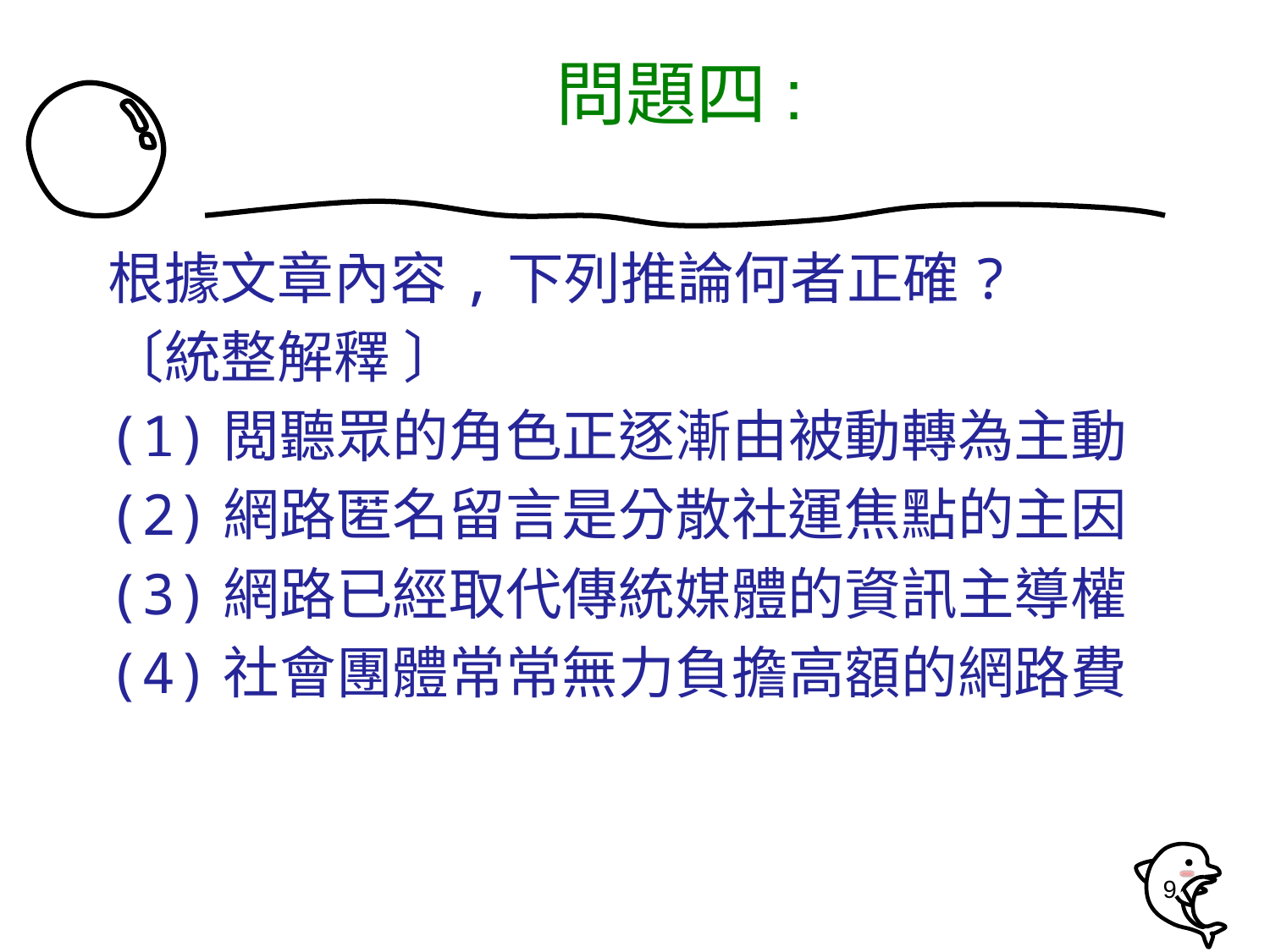

# 問題四:
根據文章內容,下列推論何者正確?
〔統整解釋 〕
(1)閲聽眾的角色正逐漸由被動轉為主動
(2)網路匿名留言是分散社運焦點的主因
(3)網路已經取代傳統媒體的資訊主導權
(4)社會團體常常無力負擔高額的網路費

9